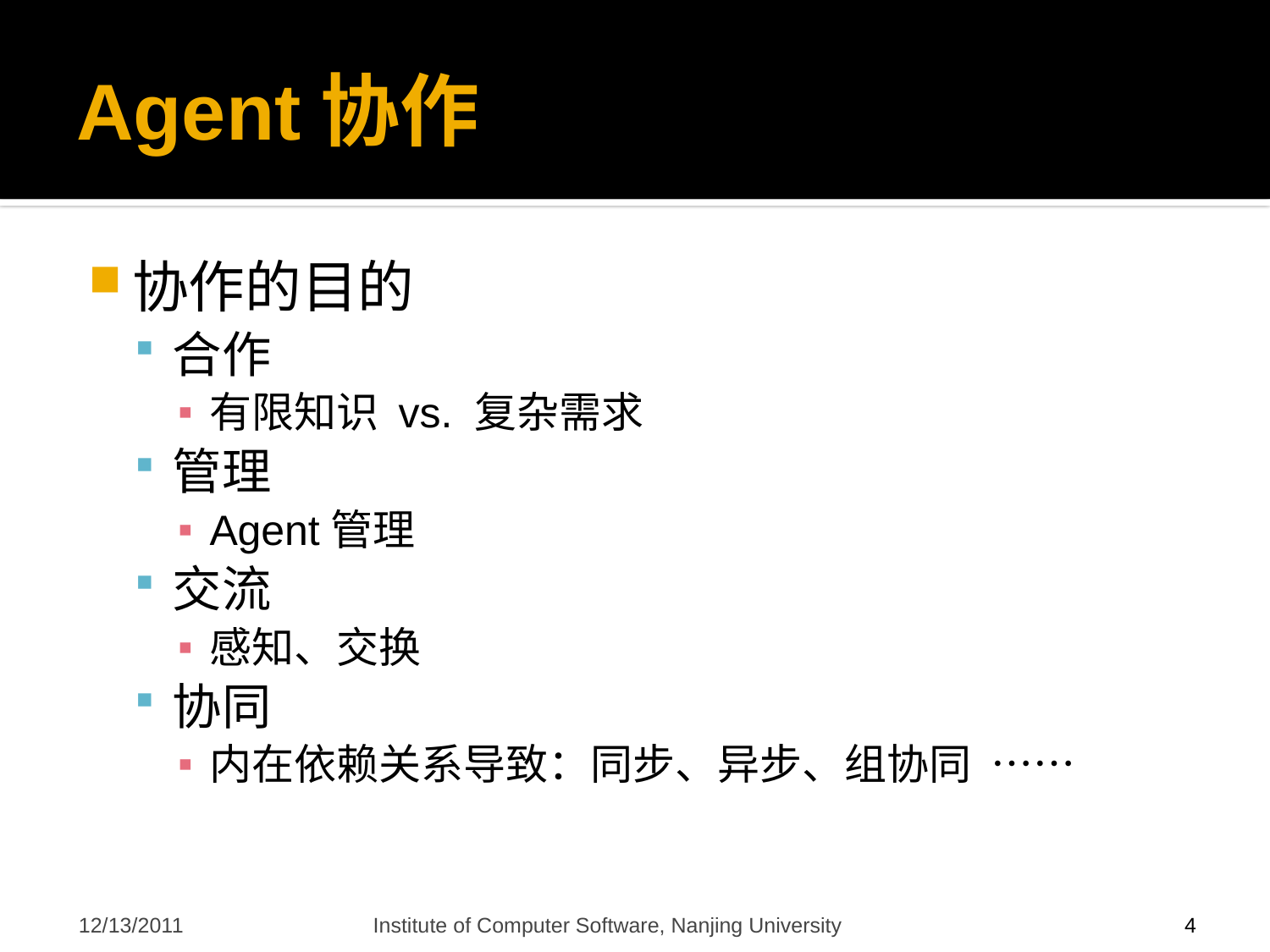

# Agent协作
协作的目的
合作
有限知识 vs. 复杂需求
管理
Agent管理
交流
感知、交换
协同
内在依赖关系导致：同步、异步、组协同  ……
12/13/2011
Institute of Computer Software, Nanjing University
4